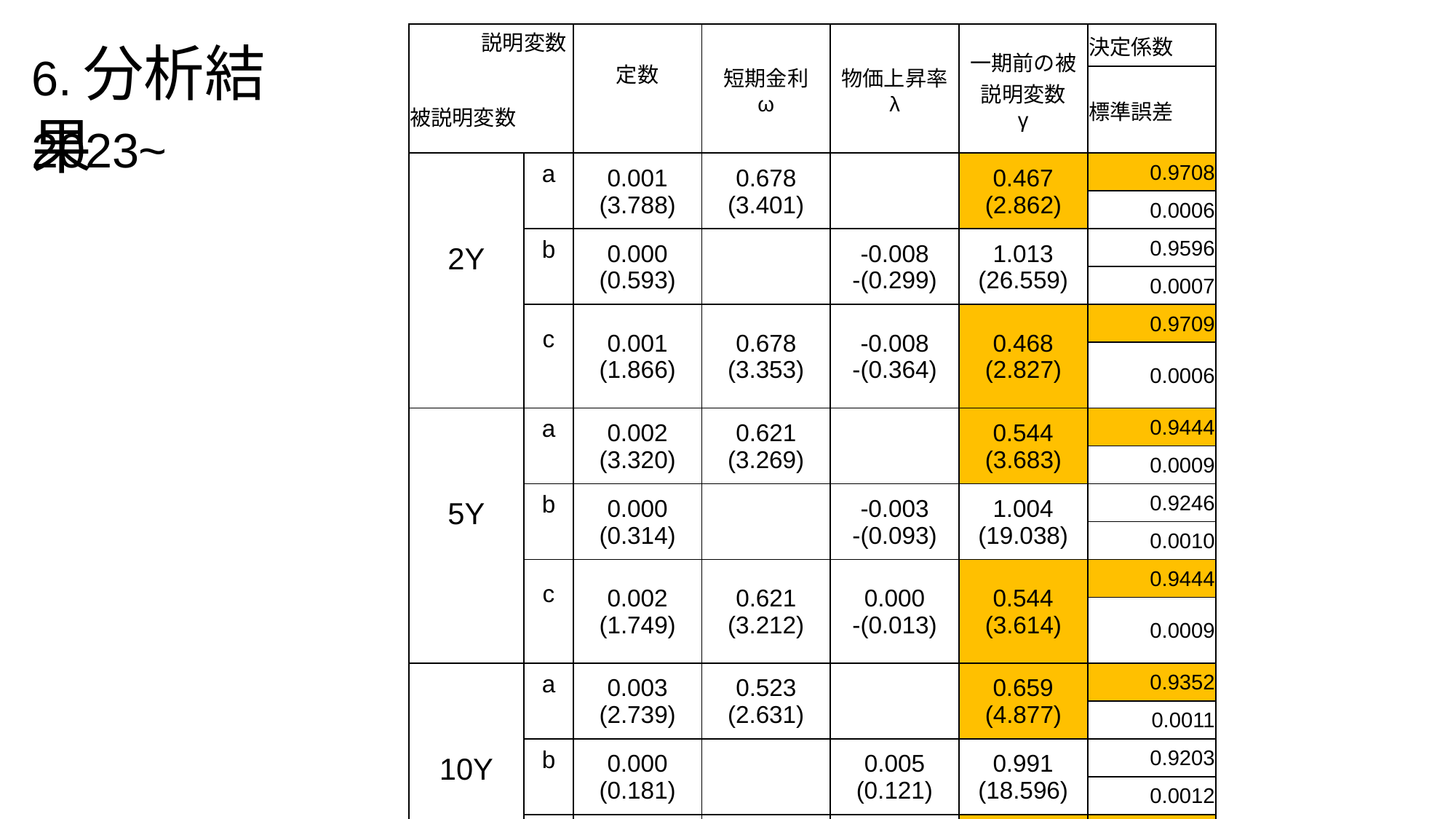

| 被説明変数 |  | 定数 | 短期金利 ω | 物価上昇率 λ | 一期前の被説明変数 γ | 決定係数 |
| --- | --- | --- | --- | --- | --- | --- |
|  |  |  |  |  |  | 標準誤差 |
| 2Y | a | 0.001 (3.788) | 0.678 (3.401) |  | 0.467 (2.862) | 0.9708 |
|  |  |  |  |  |  | 0.0006 |
|  | b | 0.000 (0.593) |  | -0.008 -(0.299) | 1.013 (26.559) | 0.9596 |
|  |  |  |  |  |  | 0.0007 |
|  | c | 0.001 (1.866) | 0.678 (3.353) | -0.008 -(0.364) | 0.468 (2.827) | 0.9709 |
|  |  |  |  |  |  | 0.0006 |
| 5Y | a | 0.002 (3.320) | 0.621 (3.269) |  | 0.544 (3.683) | 0.9444 |
|  |  |  |  |  |  | 0.0009 |
|  | b | 0.000 (0.314) |  | -0.003 -(0.093) | 1.004 (19.038) | 0.9246 |
|  |  |  |  |  |  | 0.0010 |
|  | c | 0.002 (1.749) | 0.621 (3.212) | 0.000 -(0.013) | 0.544 (3.614) | 0.9444 |
|  |  |  |  |  |  | 0.0009 |
| 10Y | a | 0.003 (2.739) | 0.523 (2.631) |  | 0.659 (4.877) | 0.9352 |
|  |  |  |  |  |  | 0.0011 |
|  | b | 0.000 (0.181) |  | 0.005 (0.121) | 0.991 (18.596) | 0.9203 |
|  |  |  |  |  |  | 0.0012 |
|  | c | 0.003 (1.973) | 0.546 (2.637) | -0.019 -(0.477) | 0.645 (4.615) | 0.9357 |
|  |  |  |  |  |  | 0.0011 |
説明変数
6.分析結果
2023~